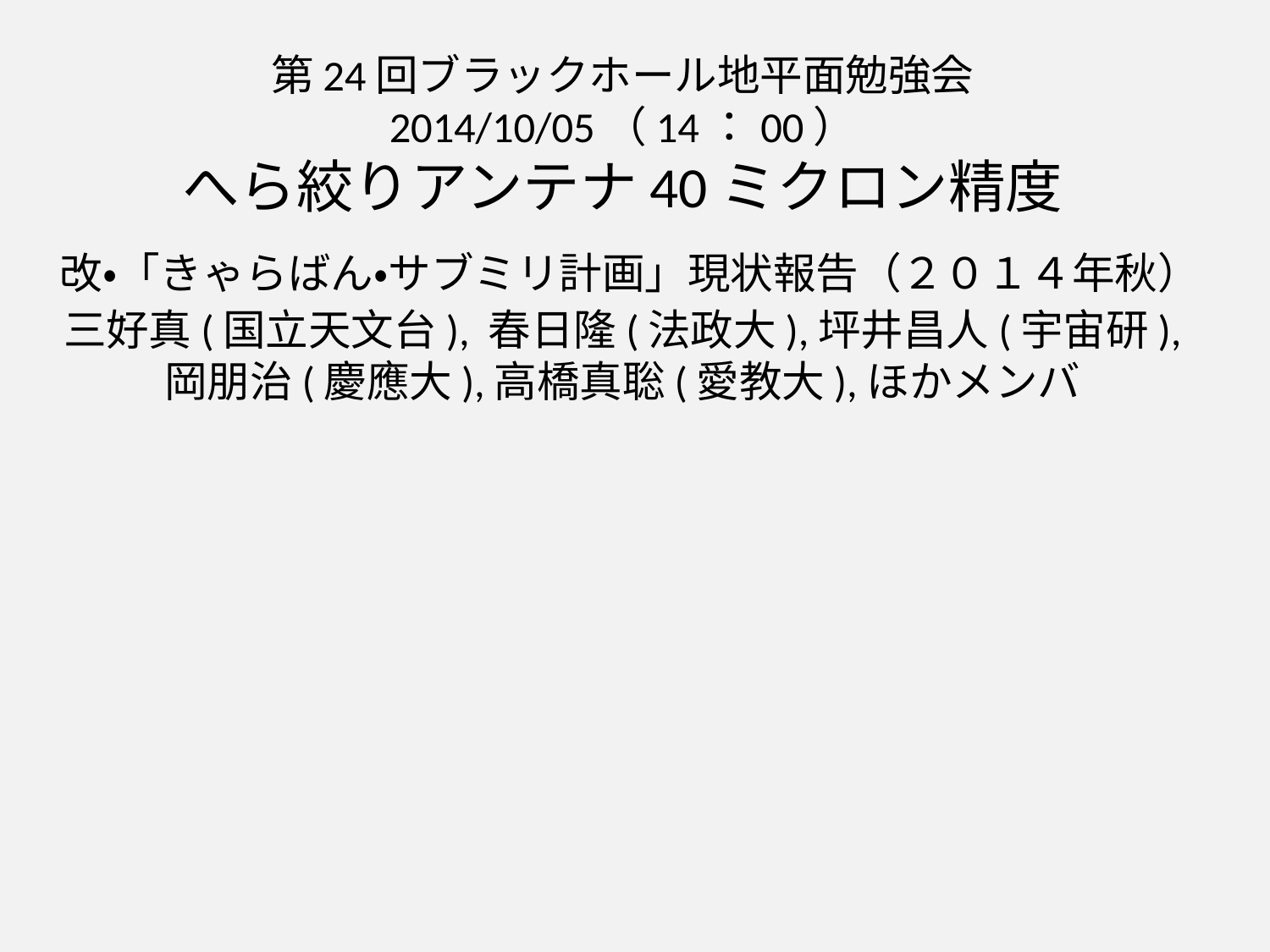

# 第24回ブラックホール地平面勉強会 2014/10/05（14：00） へら絞りアンテナ40ミクロン精度 改・「きゃらばん・サブミリ計画」現状報告（２０１４年秋） 三好真(国立天文台), 春日隆(法政大),坪井昌人(宇宙研), 岡朋治(慶應大),高橋真聡(愛教大),ほかメンバ